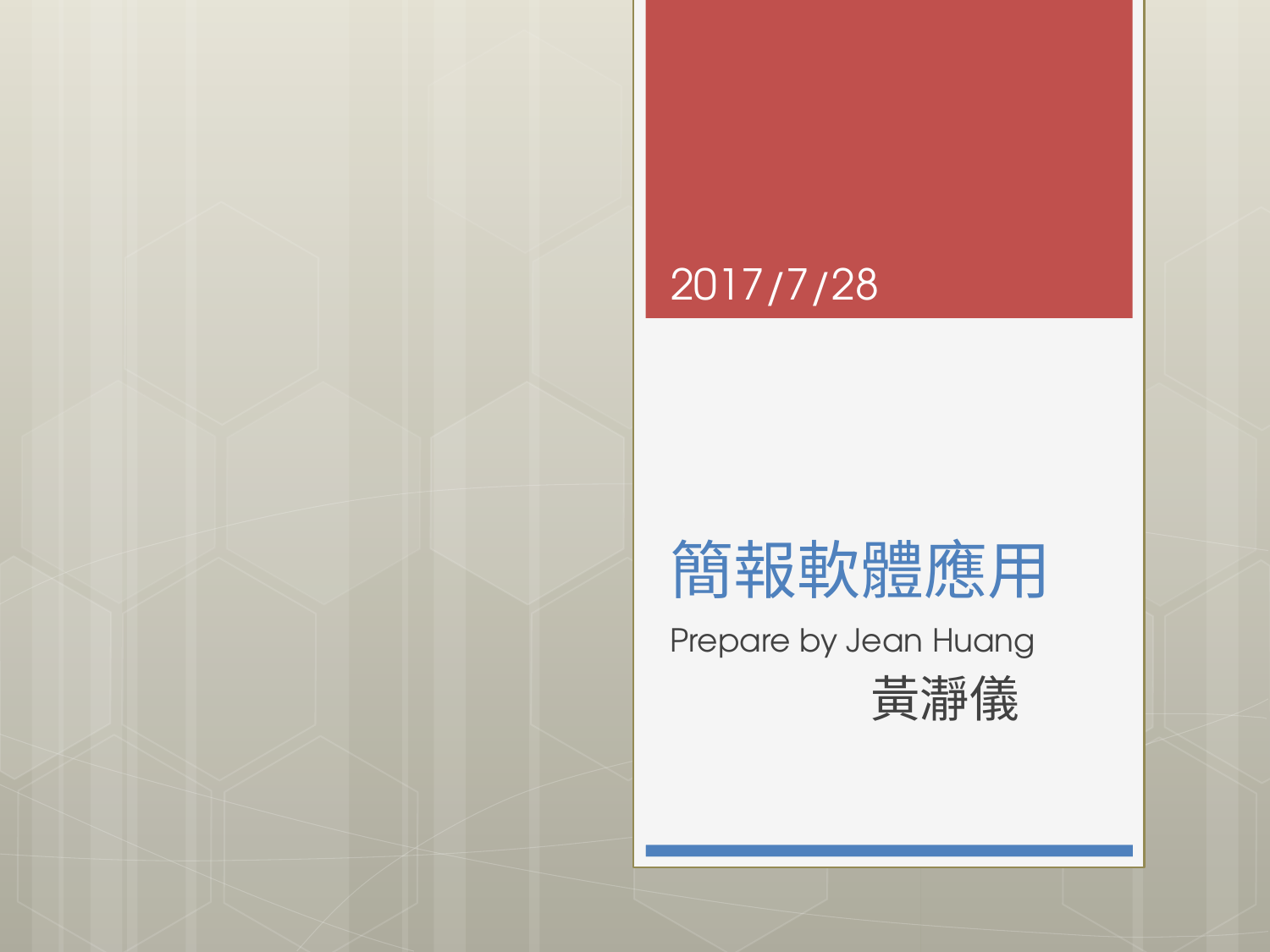

2017/7/28
# 簡報軟體應用
Prepare by Jean Huang
               黃瀞儀